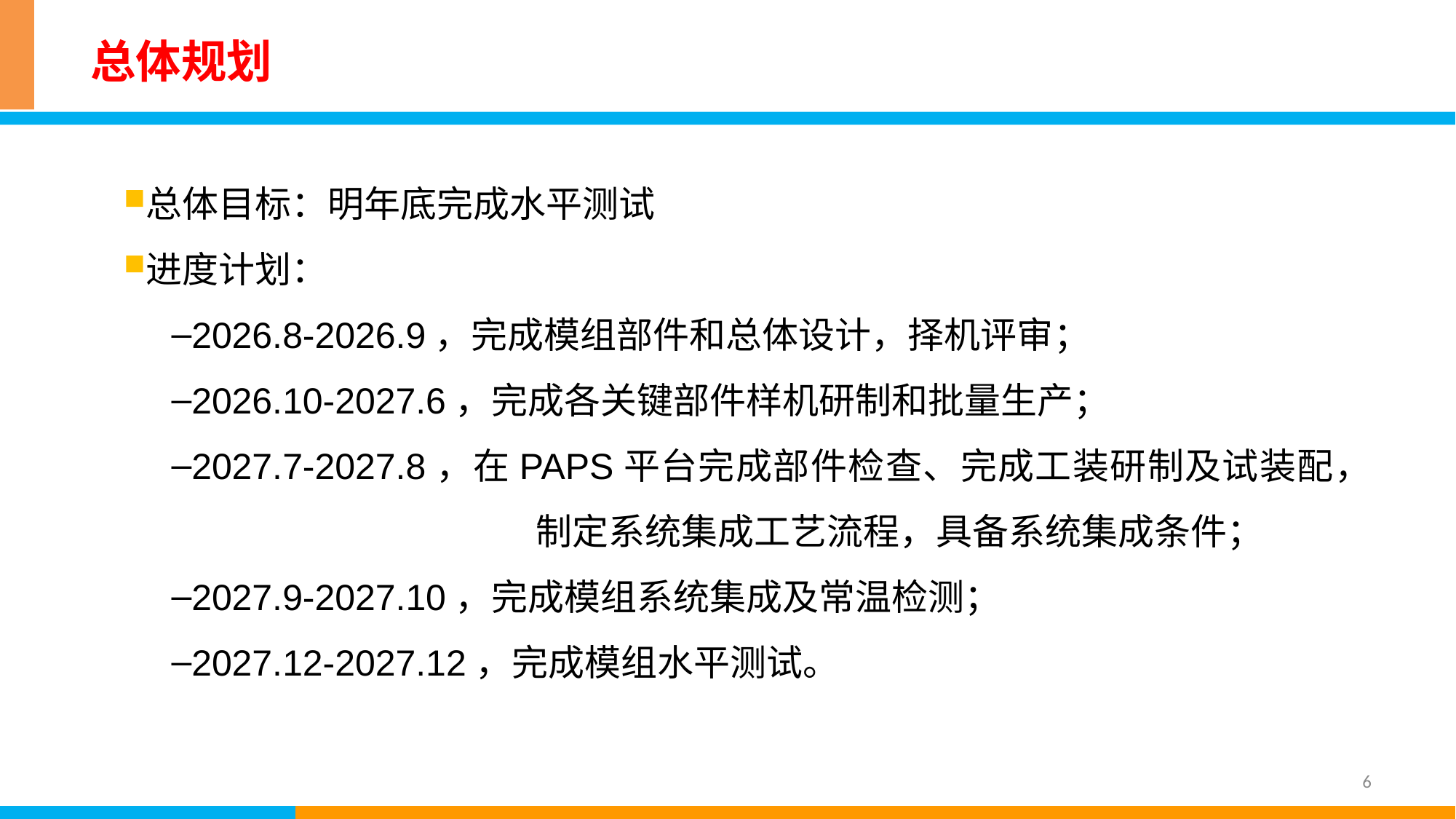

# 总体规划
总体目标：明年底完成水平测试
进度计划：
2026.8-2026.9，完成模组部件和总体设计，择机评审；
2026.10-2027.6，完成各关键部件样机研制和批量生产；
2027.7-2027.8，在PAPS平台完成部件检查、完成工装研制及试装配，	制定系统集成工艺流程，具备系统集成条件；
2027.9-2027.10，完成模组系统集成及常温检测；
2027.12-2027.12，完成模组水平测试。

6